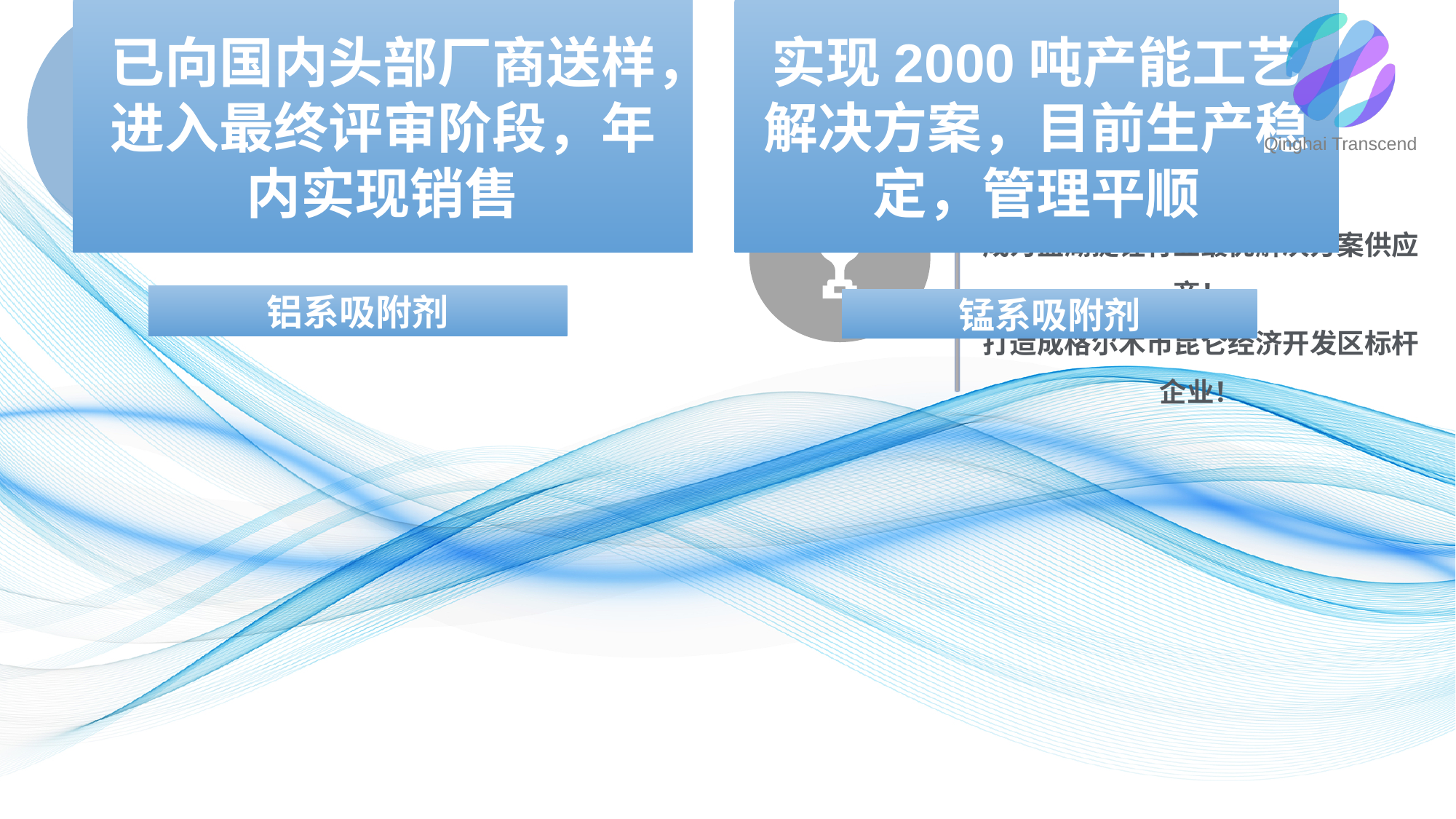

Qinghai Transcend
发展愿景规划

秉持科技推动变革！
成为盐湖提锂行业最优解决方案供应商！
打造成格尔木市昆仑经济开发区标杆企业！
盐湖资源
积极获取全球盐湖资源
运营管理
全流程参与项目运营
吸附剂
吸附剂产能可满足各类项目需求

1
已向国内头部厂商送样，进入最终评审阶段，年内实现销售
实现2000吨产能工艺解决方案，目前生产稳定，管理平顺
铝系吸附剂
锰系吸附剂